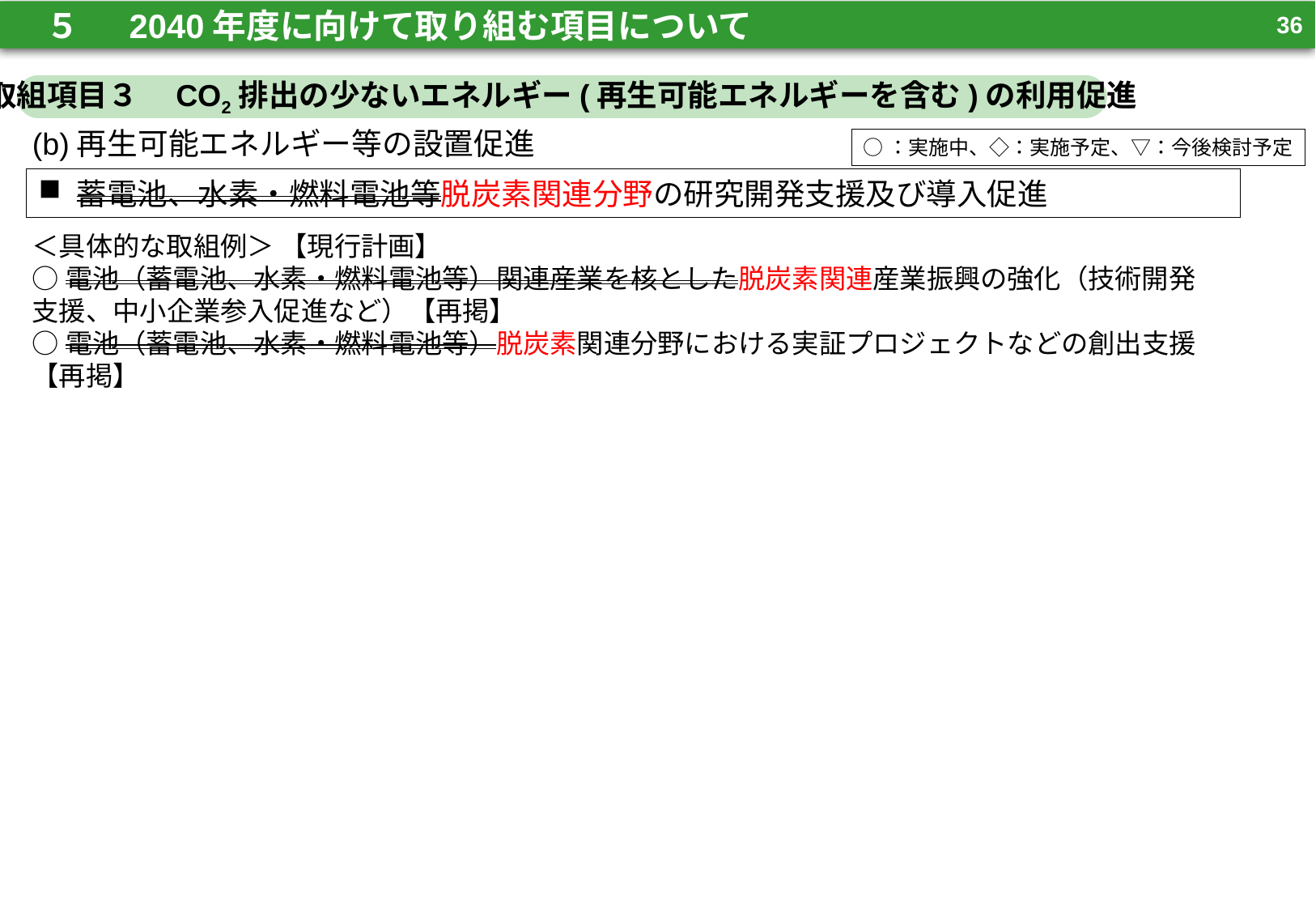

36
　５　 2040年度に向けて取り組む項目について
36
取組項目３　CO2排出の少ないエネルギー(再生可能エネルギーを含む)の利用促進
(b)再生可能エネルギー等の設置促進
○：実施中、◇：実施予定、▽：今後検討予定
蓄電池、水素・燃料電池等脱炭素関連分野の研究開発支援及び導入促進
＜具体的な取組例＞ 【現行計画】
○電池（蓄電池、水素・燃料電池等）関連産業を核とした脱炭素関連産業振興の強化（技術開発支援、中小企業参入促進など）【再掲】
○電池（蓄電池、水素・燃料電池等）脱炭素関連分野における実証プロジェクトなどの創出支援【再掲】